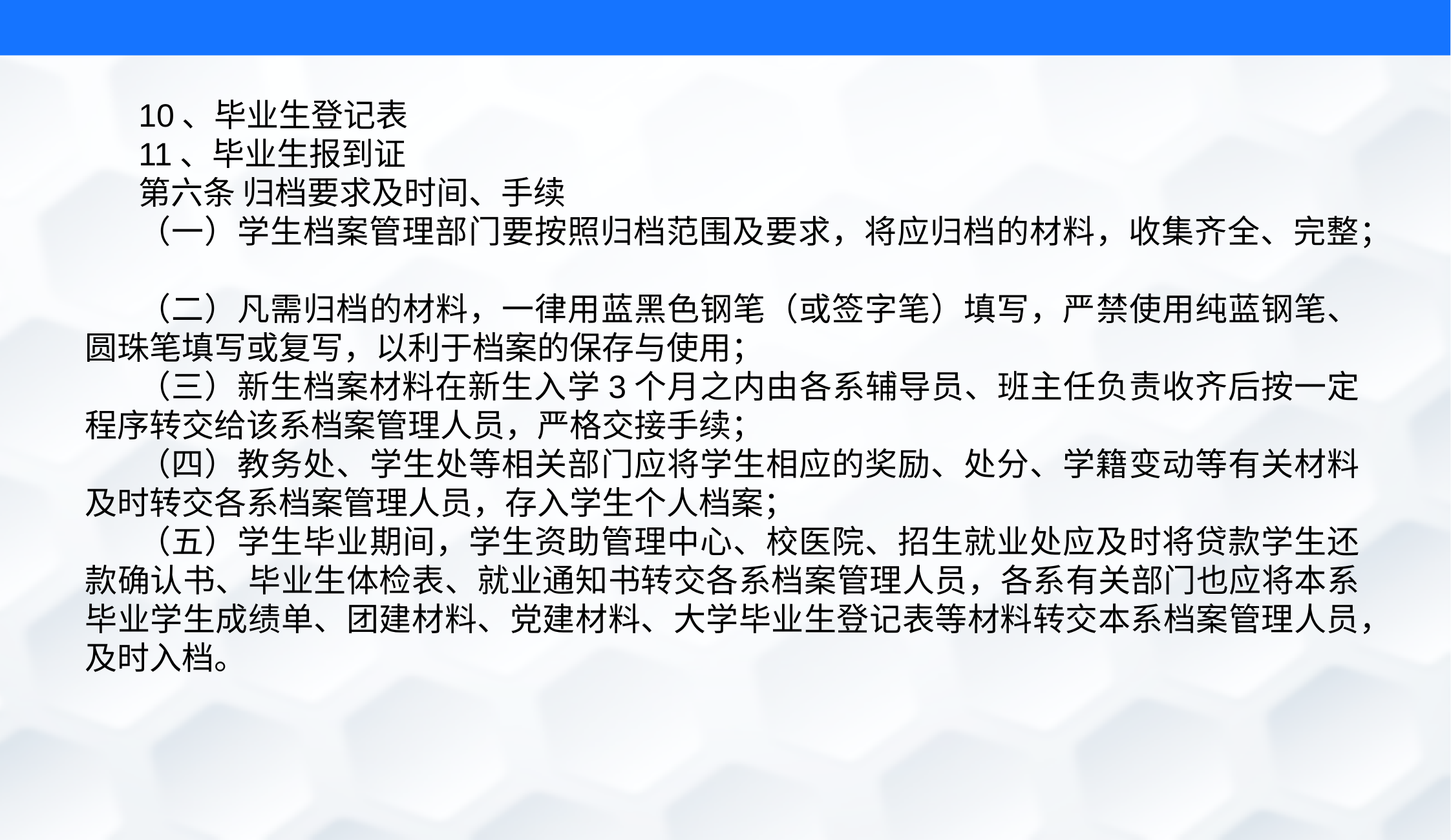

10、毕业生登记表
11、毕业生报到证
第六条 归档要求及时间、手续
（一）学生档案管理部门要按照归档范围及要求，将应归档的材料，收集齐全、完整；
（二）凡需归档的材料，一律用蓝黑色钢笔（或签字笔）填写，严禁使用纯蓝钢笔、圆珠笔填写或复写，以利于档案的保存与使用；
（三）新生档案材料在新生入学3个月之内由各系辅导员、班主任负责收齐后按一定程序转交给该系档案管理人员，严格交接手续；
（四）教务处、学生处等相关部门应将学生相应的奖励、处分、学籍变动等有关材料及时转交各系档案管理人员，存入学生个人档案；
（五）学生毕业期间，学生资助管理中心、校医院、招生就业处应及时将贷款学生还款确认书、毕业生体检表、就业通知书转交各系档案管理人员，各系有关部门也应将本系毕业学生成绩单、团建材料、党建材料、大学毕业生登记表等材料转交本系档案管理人员，及时入档。